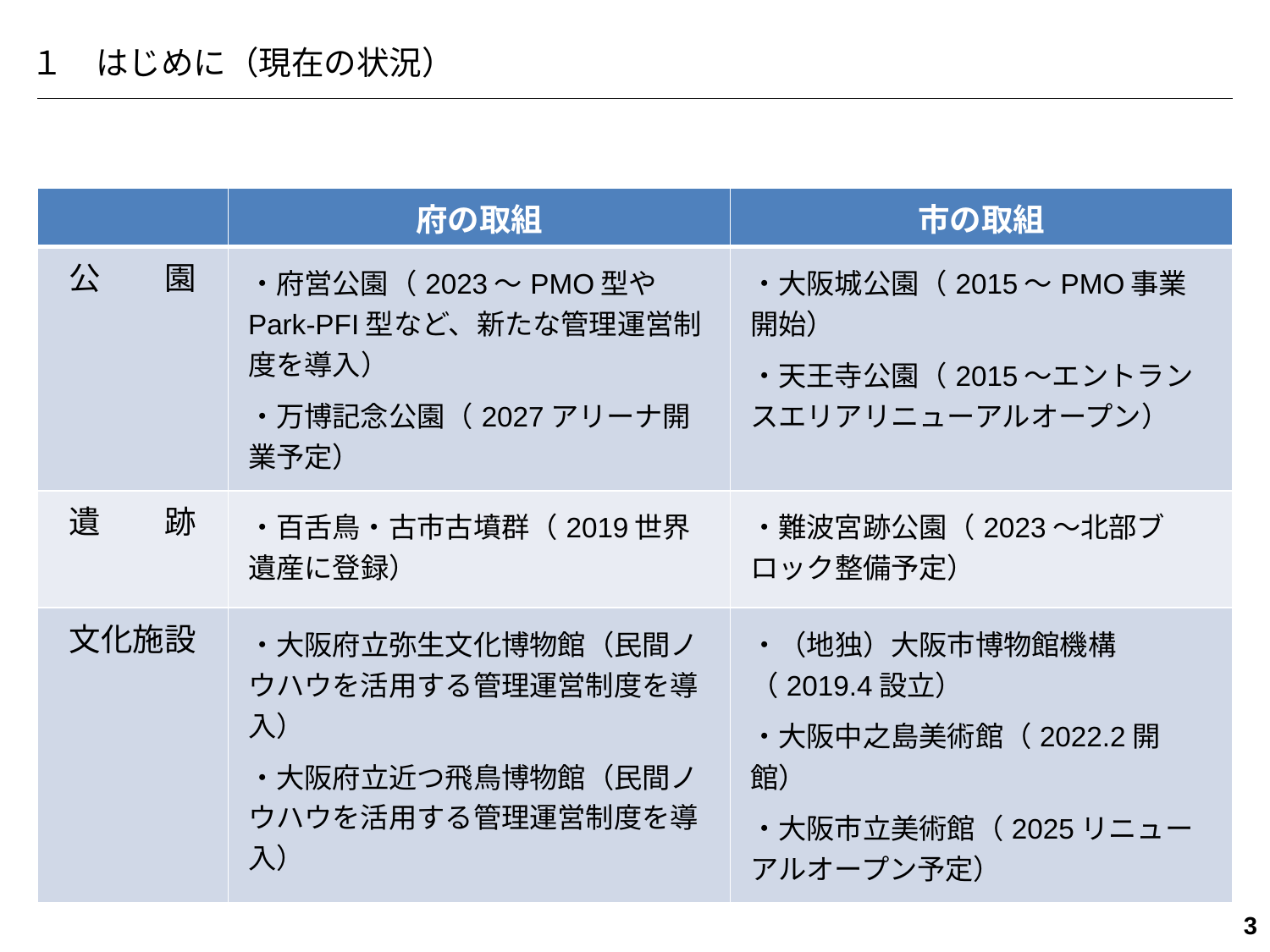

１　はじめに（現在の状況）
|  | 府の取組 | 市の取組 |
| --- | --- | --- |
| 公　　園 | ・府営公園（2023～PMO型やPark-PFI型など、新たな管理運営制度を導入） ・万博記念公園（2027アリーナ開業予定） | ・大阪城公園（2015～PMO事業開始） ・天王寺公園（2015～エントランスエリアリニューアルオープン） |
| 遺　　跡 | ・百舌鳥・古市古墳群（2019世界遺産に登録） | ・難波宮跡公園（2023～北部ブロック整備予定） |
| 文化施設 | ・大阪府立弥生文化博物館（民間ノウハウを活用する管理運営制度を導入）　 ・大阪府立近つ飛鳥博物館（民間ノウハウを活用する管理運営制度を導入） | ・（地独）大阪市博物館機構（2019.4設立） ・大阪中之島美術館（2022.2開館） ・大阪市立美術館（2025リニューアルオープン予定） |
3